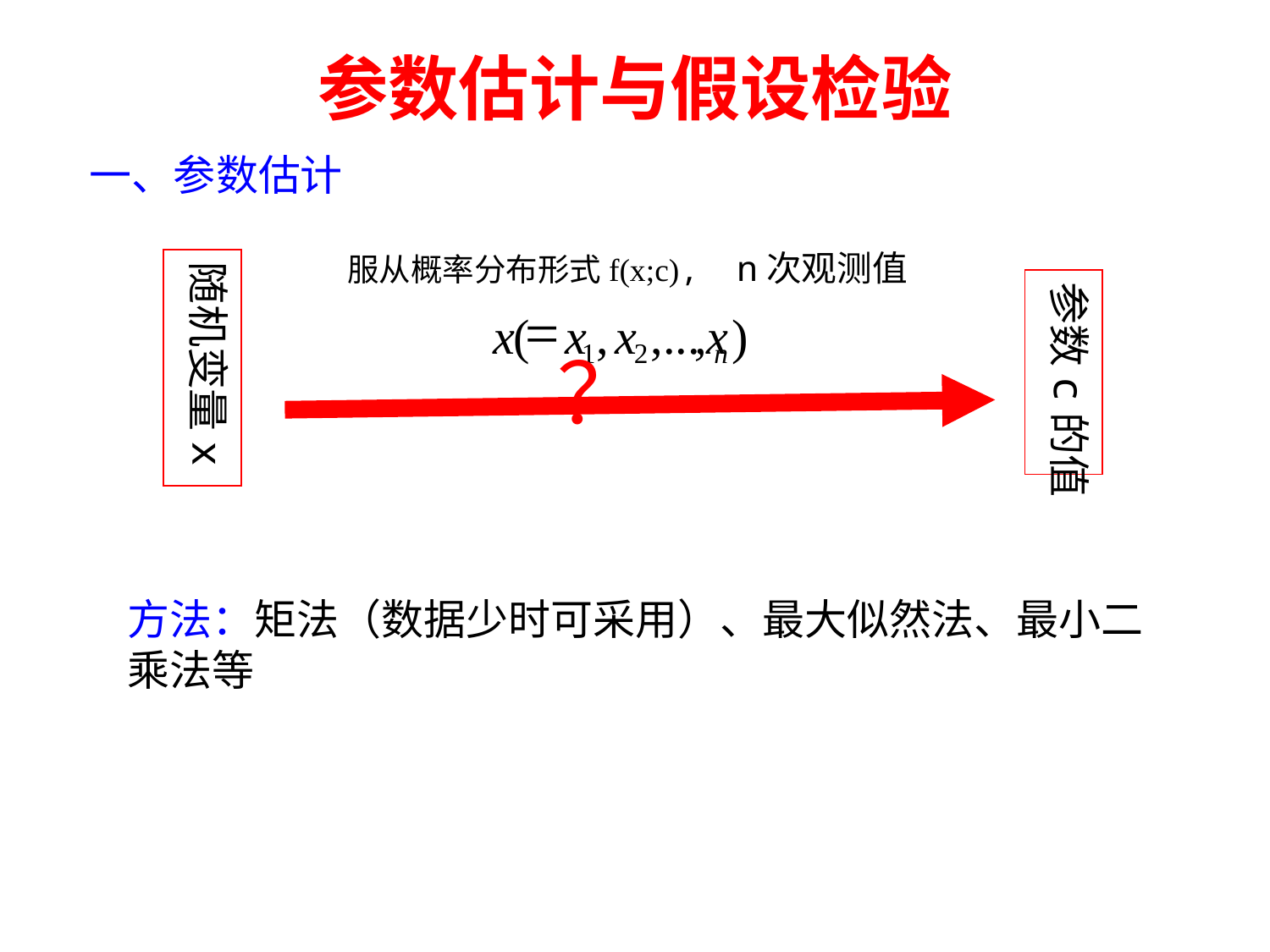

参数估计与假设检验
一、参数估计
服从概率分布形式f(x;c),  n次观测值
随机变量x
参数c的值
=

x
(
x
,
x
,...
,x
)
1
2
n
？

方法：矩法（数据少时可采用）、最大似然法、最小二乘法等
37